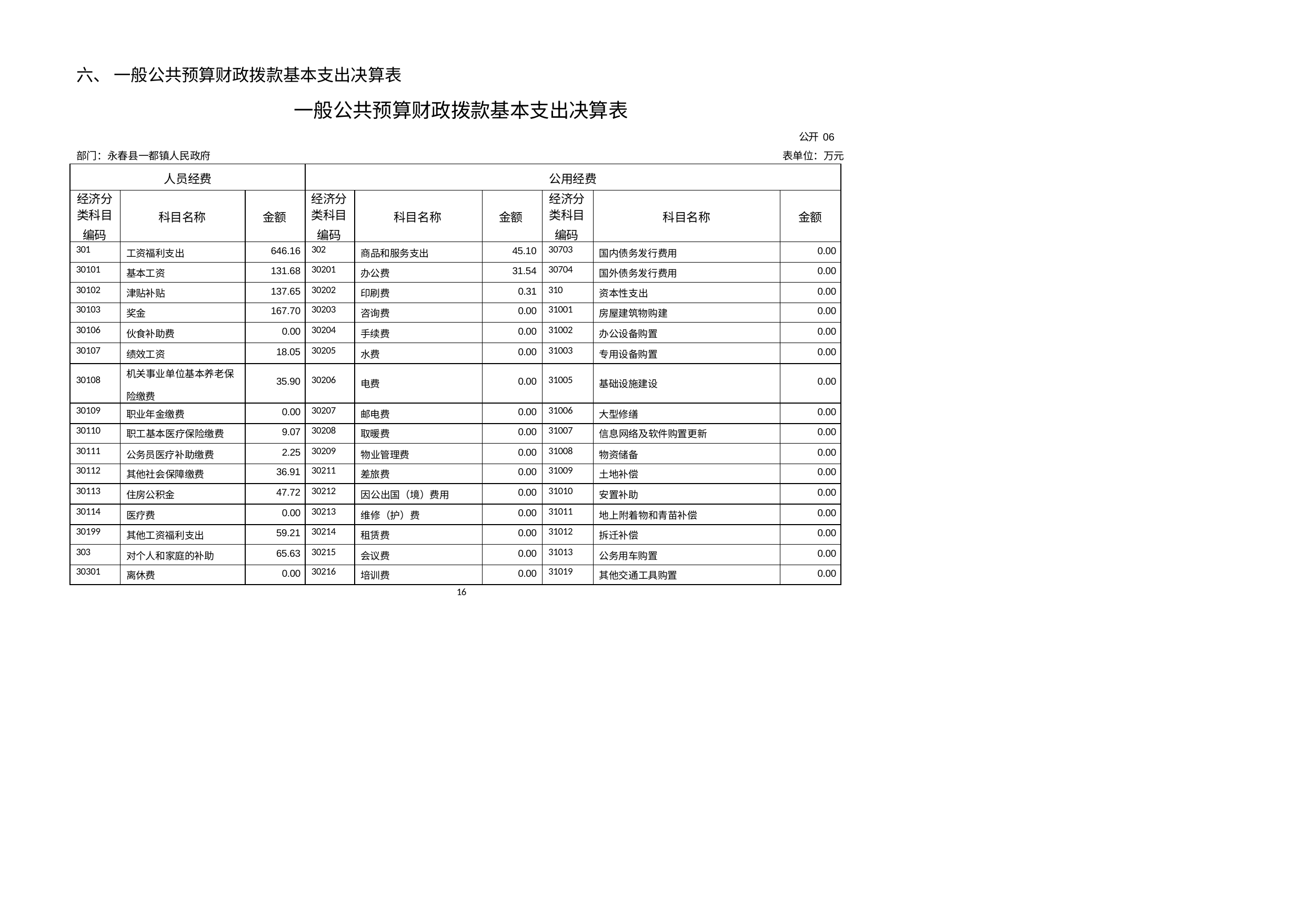

六、 一般公共预算财政拨款基本支出决算表
一般公共预算财政拨款基本支出决算表
公开 06 表单位：万元
部门：永春县一都镇人民政府
| 人员经费 |  |  | 公用经费 |  |  |  |  |  |
| --- | --- | --- | --- | --- | --- | --- | --- | --- |
| 经济分类科目 编码 | 科目名称 | 金额 | 经济分类科目 编码 | 科目名称 | 金额 | 经济分类科目 编码 | 科目名称 | 金额 |
| 301 | 工资福利支出 | 646.16 | 302 | 商品和服务支出 | 45.10 | 30703 | 国内债务发行费用 | 0.00 |
| 30101 | 基本工资 | 131.68 | 30201 | 办公费 | 31.54 | 30704 | 国外债务发行费用 | 0.00 |
| 30102 | 津贴补贴 | 137.65 | 30202 | 印刷费 | 0.31 | 310 | 资本性支出 | 0.00 |
| 30103 | 奖金 | 167.70 | 30203 | 咨询费 | 0.00 | 31001 | 房屋建筑物购建 | 0.00 |
| 30106 | 伙食补助费 | 0.00 | 30204 | 手续费 | 0.00 | 31002 | 办公设备购置 | 0.00 |
| 30107 | 绩效工资 | 18.05 | 30205 | 水费 | 0.00 | 31003 | 专用设备购置 | 0.00 |
| 30108 | 机关事业单位基本养老保 险缴费 | 35.90 | 30206 | 电费 | 0.00 | 31005 | 基础设施建设 | 0.00 |
| 30109 | 职业年金缴费 | 0.00 | 30207 | 邮电费 | 0.00 | 31006 | 大型修缮 | 0.00 |
| 30110 | 职工基本医疗保险缴费 | 9.07 | 30208 | 取暖费 | 0.00 | 31007 | 信息网络及软件购置更新 | 0.00 |
| 30111 | 公务员医疗补助缴费 | 2.25 | 30209 | 物业管理费 | 0.00 | 31008 | 物资储备 | 0.00 |
| 30112 | 其他社会保障缴费 | 36.91 | 30211 | 差旅费 | 0.00 | 31009 | 土地补偿 | 0.00 |
| 30113 | 住房公积金 | 47.72 | 30212 | 因公出国（境）费用 | 0.00 | 31010 | 安置补助 | 0.00 |
| 30114 | 医疗费 | 0.00 | 30213 | 维修（护）费 | 0.00 | 31011 | 地上附着物和青苗补偿 | 0.00 |
| 30199 | 其他工资福利支出 | 59.21 | 30214 | 租赁费 | 0.00 | 31012 | 拆迁补偿 | 0.00 |
| 303 | 对个人和家庭的补助 | 65.63 | 30215 | 会议费 | 0.00 | 31013 | 公务用车购置 | 0.00 |
| 30301 | 离休费 | 0.00 | 30216 | 培训费 | 0.00 | 31019 | 其他交通工具购置 | 0.00 |
16